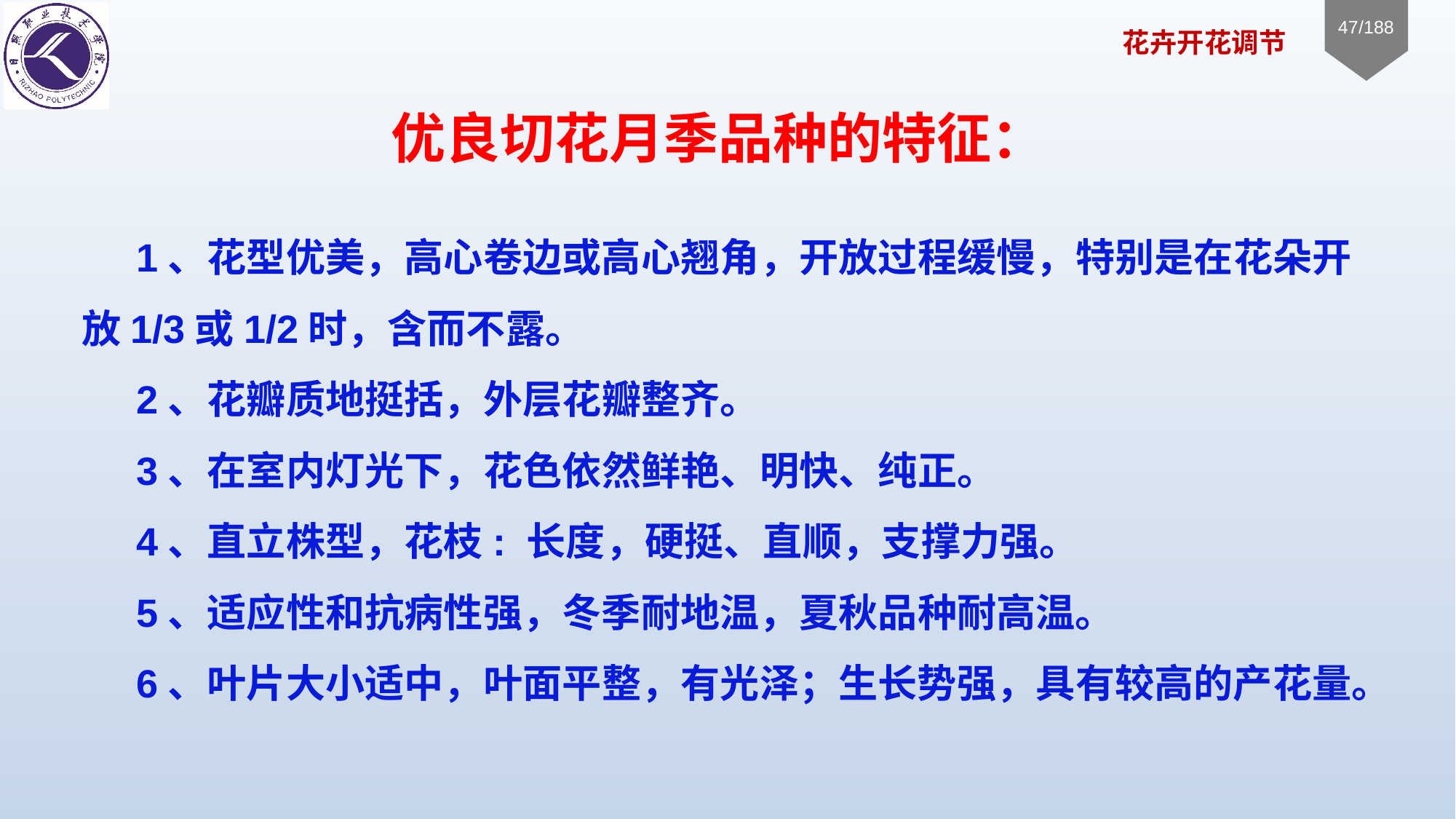

# 优良切花月季品种的特征：
1、花型优美，高心卷边或高心翘角，开放过程缓慢，特别是在花朵开放1/3或1/2时，含而不露。
2、花瓣质地挺括，外层花瓣整齐。
3、在室内灯光下，花色依然鲜艳、明快、纯正。
4、直立株型，花枝: 长度，硬挺、直顺，支撑力强。
5、适应性和抗病性强，冬季耐地温，夏秋品种耐高温。
6、叶片大小适中，叶面平整，有光泽；生长势强，具有较高的产花量。